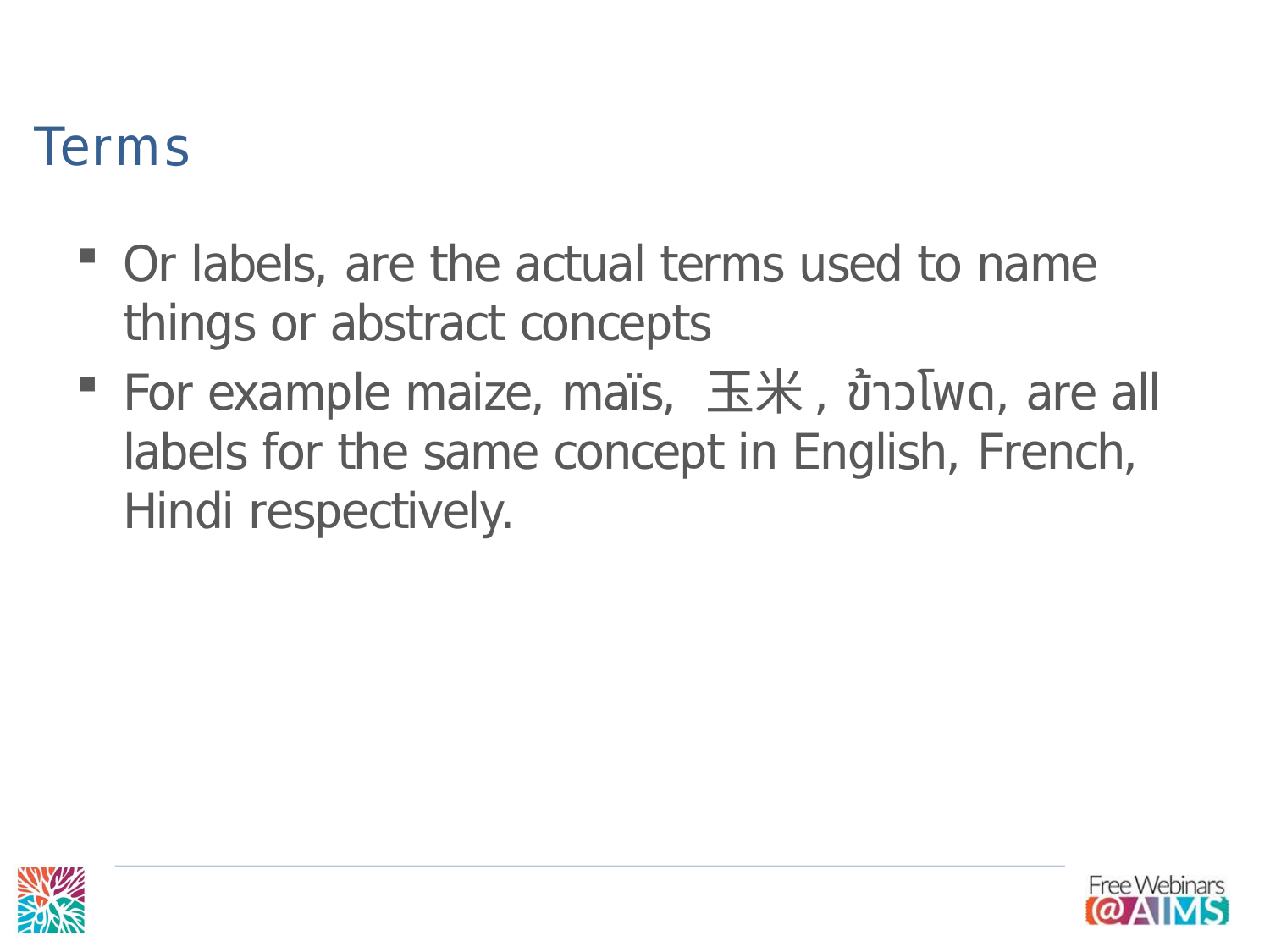

# Terms
Or labels, are the actual terms used to name things or abstract concepts
For example maize, maïs, 玉米, ข้าวโพด, are all labels for the same concept in English, French, Hindi respectively.